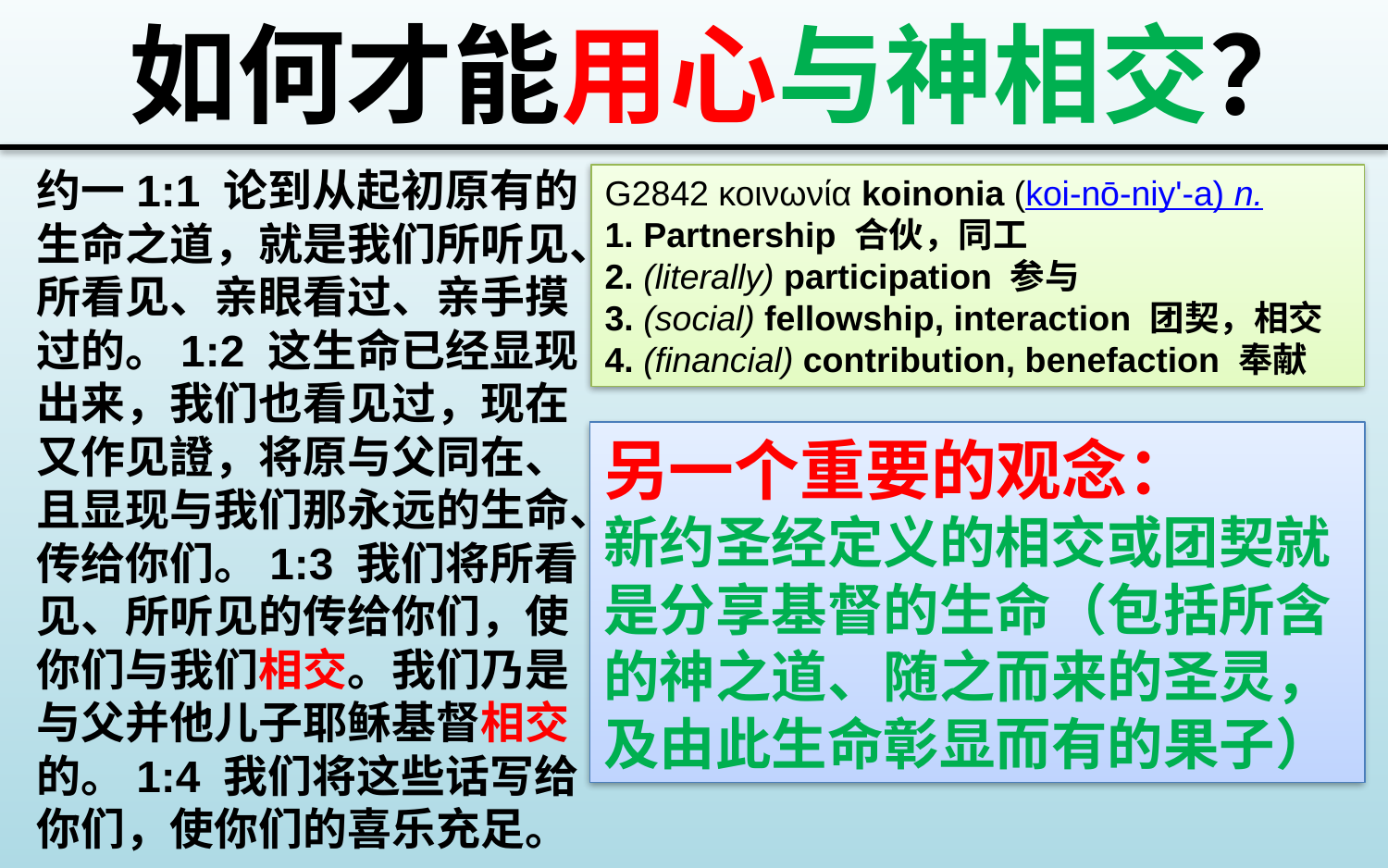

如何才能用心与神相交？
约一1:1 论到从起初原有的生命之道，就是我们所听见、所看见、亲眼看过、亲手摸过的。1:2 这生命已经显现出来，我们也看见过，现在又作见證，将原与父同在、且显现与我们那永远的生命、传给你们。1:3 我们将所看见、所听见的传给你们，使你们与我们相交。我们乃是与父并他儿子耶稣基督相交的。1:4 我们将这些话写给你们，使你们的喜乐充足。
G2842 κοινωνία koinonia (koi-nō-niy'-a) n.
1. Partnership 合伙，同工
2. (literally) participation 参与
3. (social) fellowship, interaction 团契，相交
4. (financial) contribution, benefaction 奉献
另一个重要的观念：
新约圣经定义的相交或团契就是分享基督的生命（包括所含的神之道、随之而来的圣灵，及由此生命彰显而有的果子）